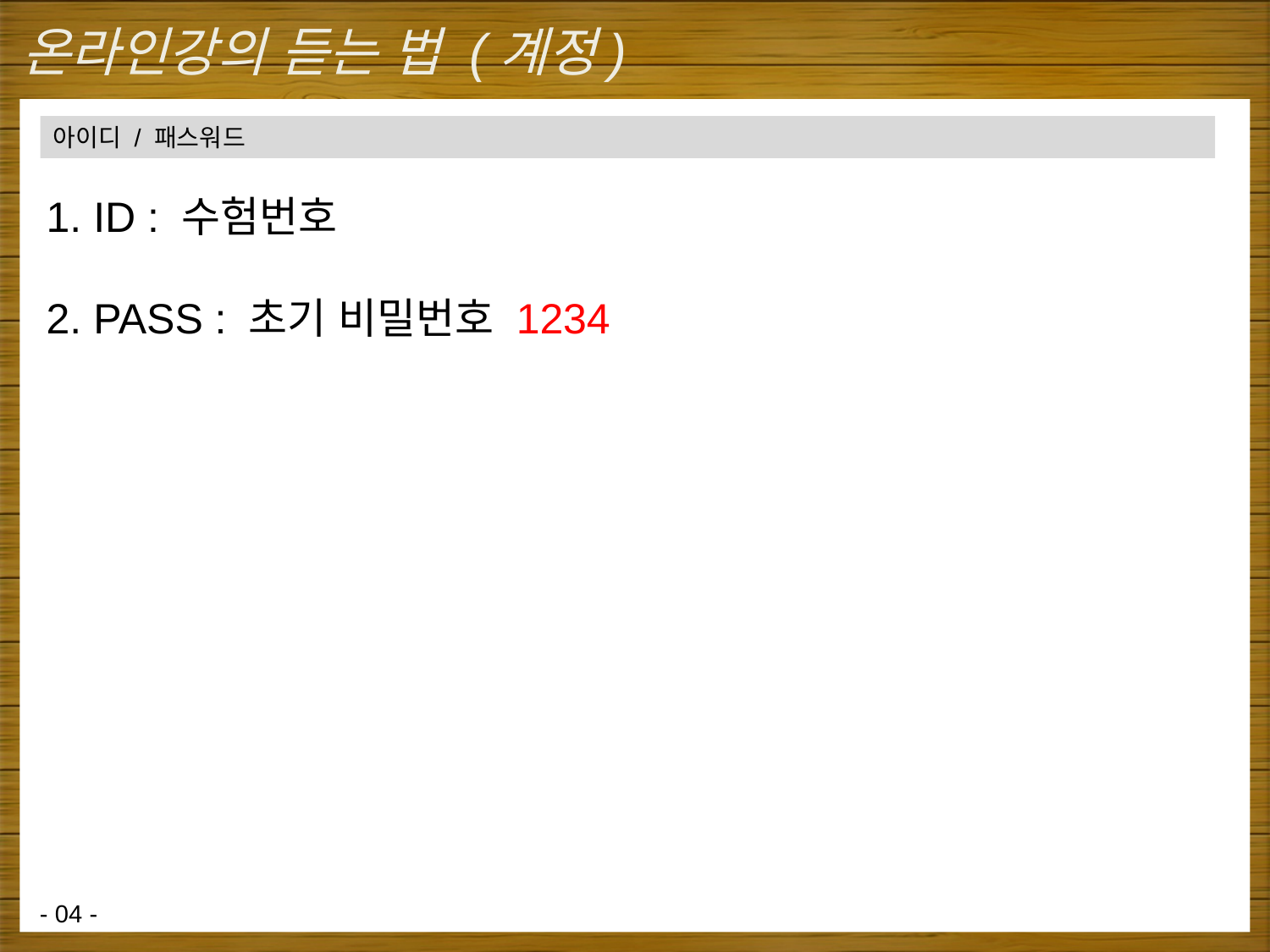

# 온라인강의 듣는 법 (계정)
아이디 / 패스워드
1. ID : 수험번호

2. PASS : 초기 비밀번호 1234
- 04 -